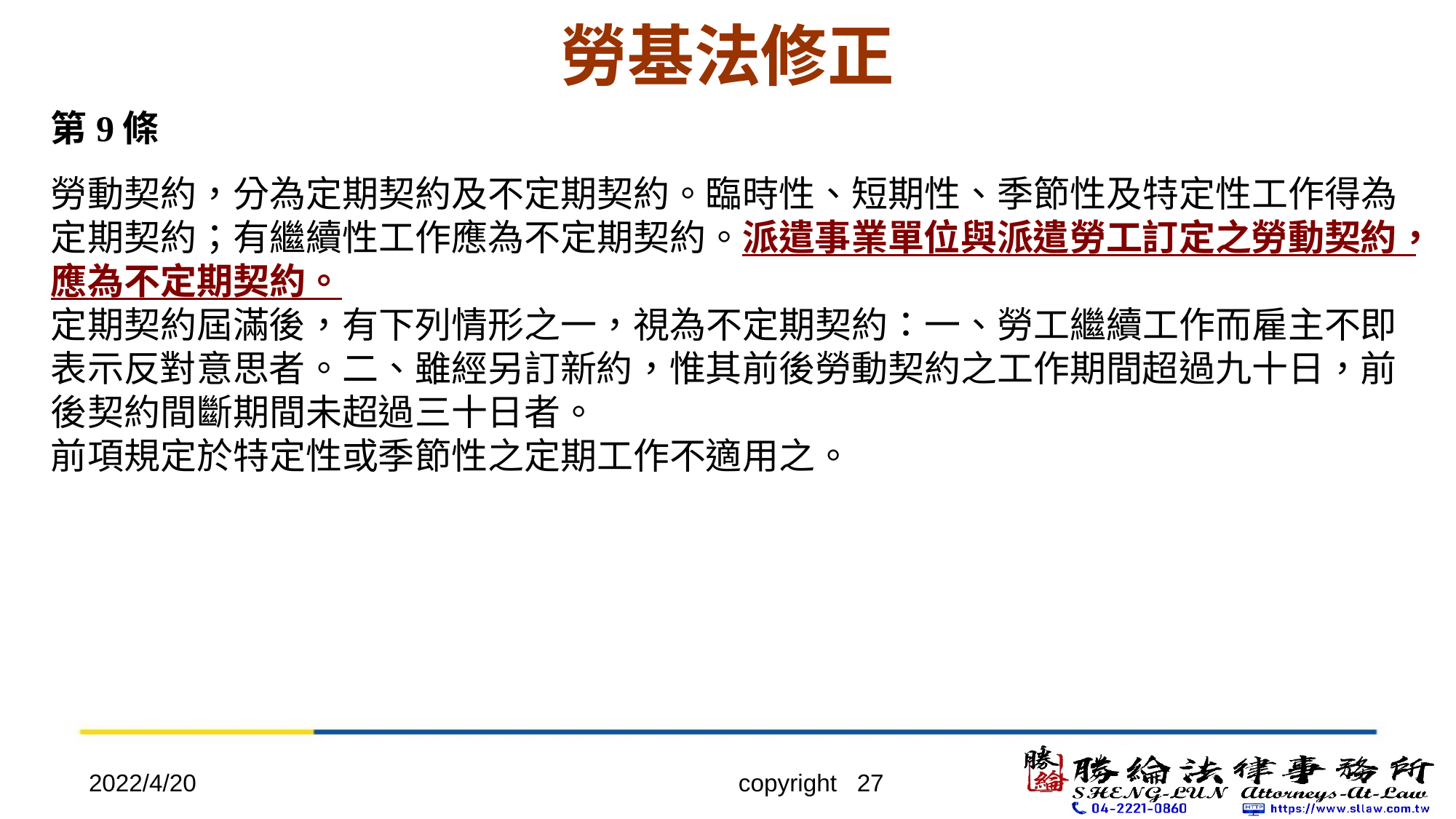

# 勞基法修正
第9條

勞動契約，分為定期契約及不定期契約。臨時性、短期性、季節性及特定性工作得為定期契約；有繼續性工作應為不定期契約。派遣事業單位與派遣勞工訂定之勞動契約，應為不定期契約。
定期契約屆滿後，有下列情形之一，視為不定期契約：一、勞工繼續工作而雇主不即表示反對意思者。二、雖經另訂新約，惟其前後勞動契約之工作期間超過九十日，前後契約間斷期間未超過三十日者。
前項規定於特定性或季節性之定期工作不適用之。
2022/4/20
copyright   27